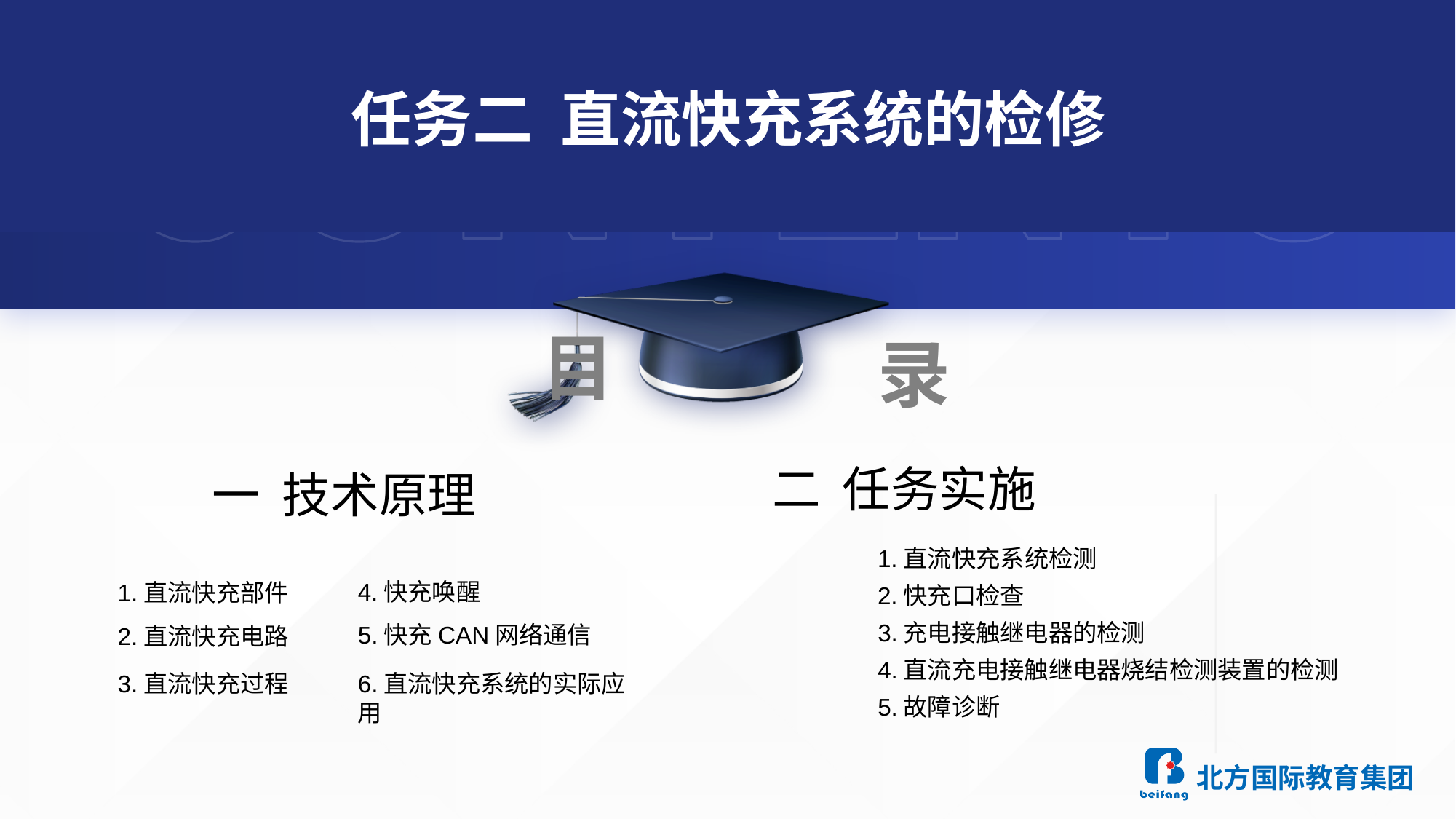

# 任务二  直流快充系统的检修
二  任务实施
一  技术原理

1.直流快充系统检测
4.快充唤醒
1.直流快充部件
2.快充口检查
3.充电接触继电器的检测
5.快充CAN网络通信
2.直流快充电路
4.直流充电接触继电器烧结检测装置的检测
3.直流快充过程
6.直流快充系统的实际应用
5.故障诊断